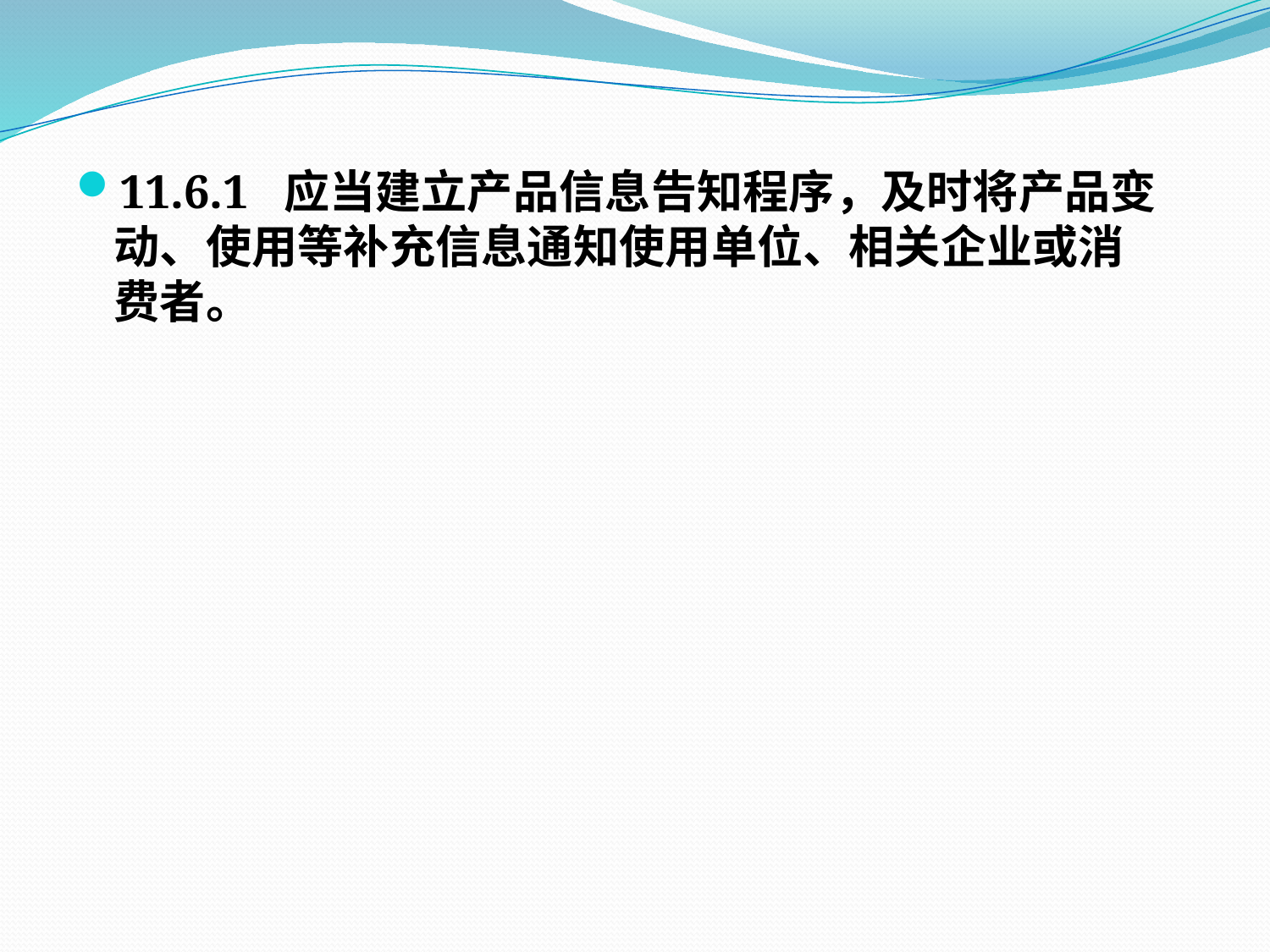

11.6.1  应当建立产品信息告知程序，及时将产品变动、使用等补充信息通知使用单位、相关企业或消费者。